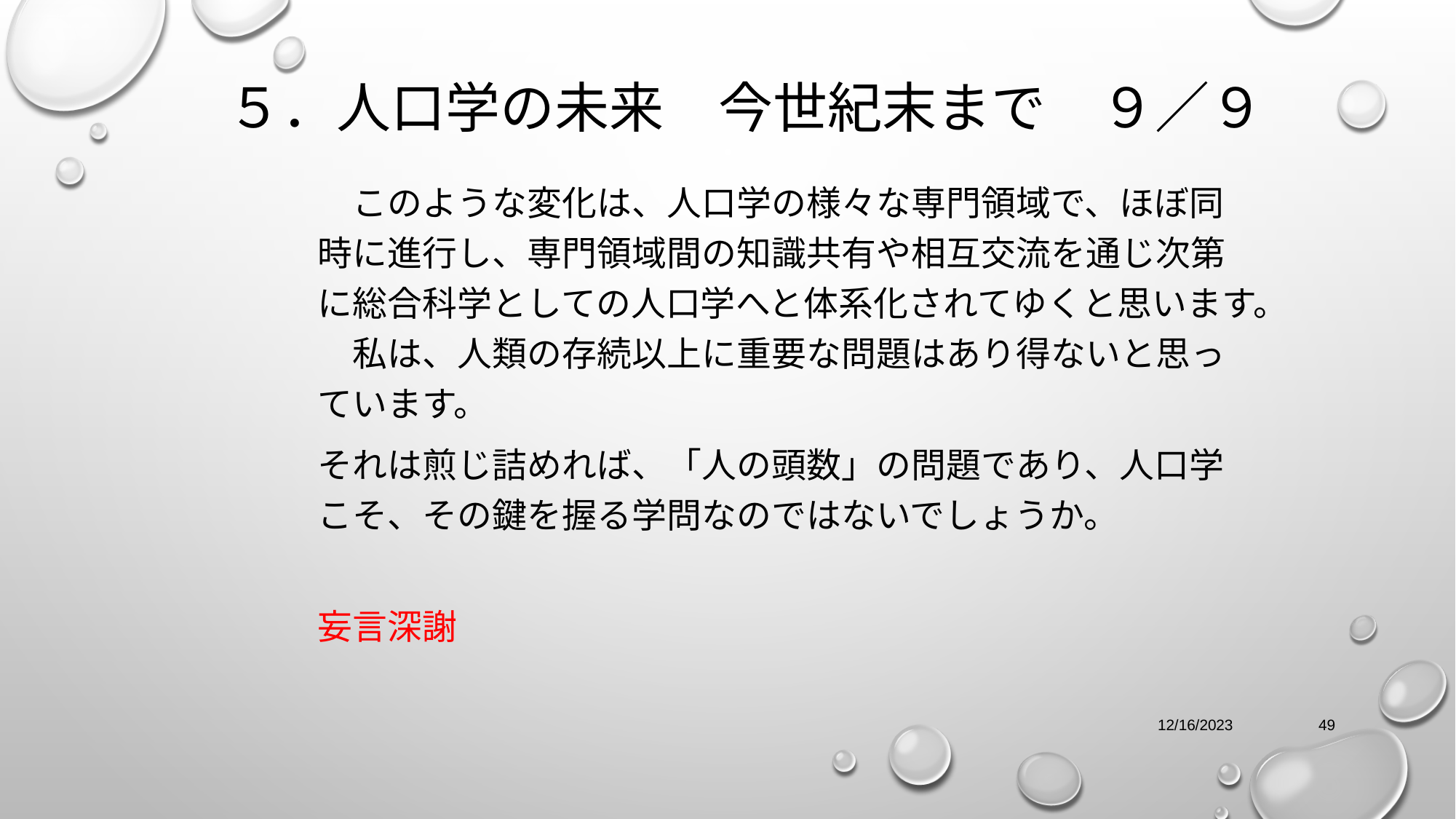

# ５．人口学の未来　今世紀末まで　９／９
　このような変化は、人口学の様々な専門領域で、ほぼ同時に進行し、専門領域間の知識共有や相互交流を通じ次第に総合科学としての人口学へと体系化されてゆくと思います。　私は、人類の存続以上に重要な問題はあり得ないと思っています。
それは煎じ詰めれば、「人の頭数」の問題であり、人口学こそ、その鍵を握る学問なのではないでしょうか。
　　　　　　　　　　　　　　　　　　　　　　　　　　妄言深謝

12/16/2023
49